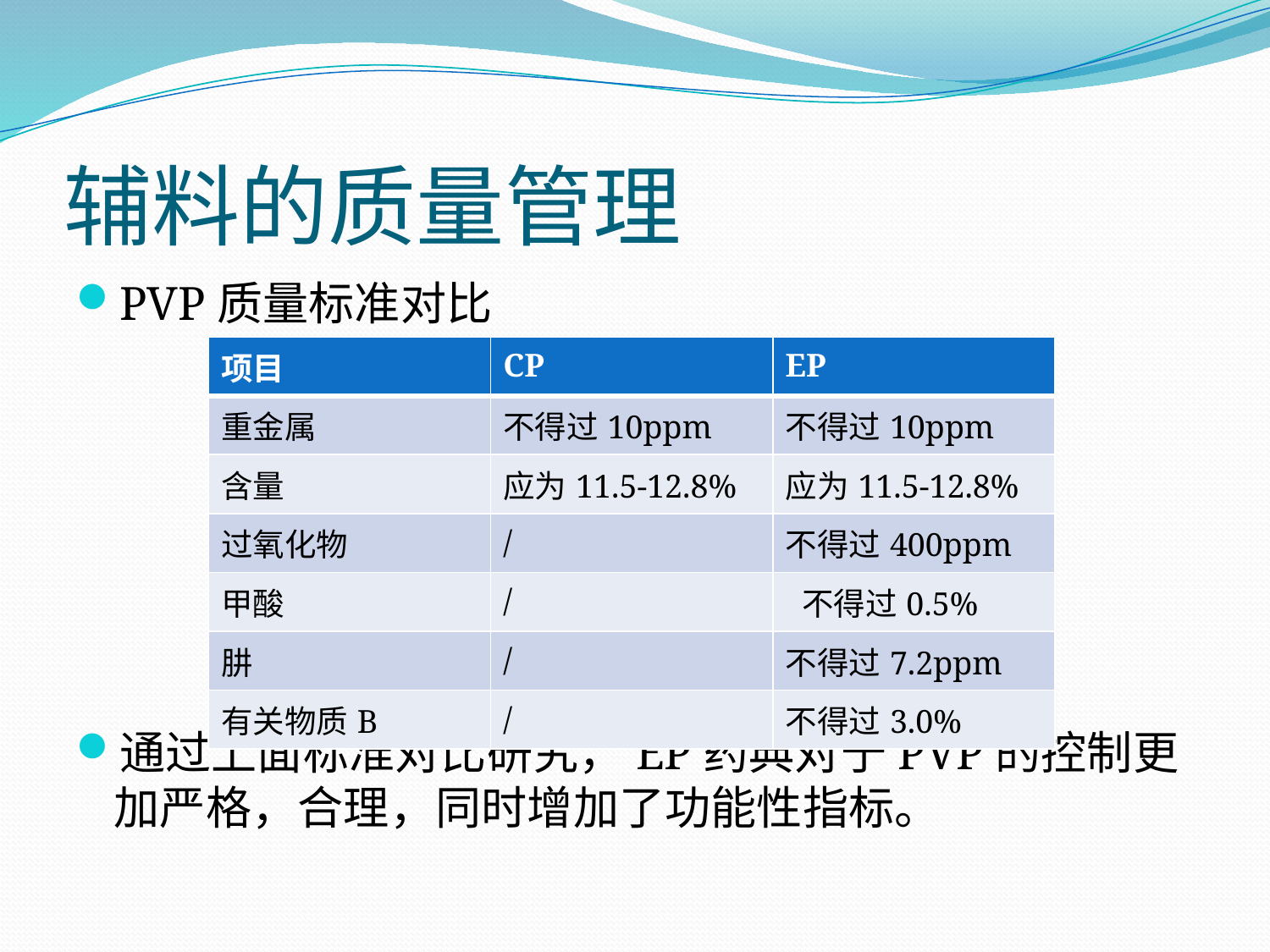

# 辅料的质量管理
PVP质量标准对比

通过上面标准对比研究，EP药典对于PVP的控制更加严格，合理，同时增加了功能性指标。

| 项目 | CP | EP |
| --- | --- | --- |
| 重金属 | 不得过10ppm | 不得过10ppm |
| 含量 | 应为11.5-12.8% | 应为11.5-12.8% |
| 过氧化物 | / | 不得过400ppm |
| 甲酸 | / | 不得过0.5% |
| 肼 | / | 不得过7.2ppm |
| 有关物质B | / | 不得过3.0% |